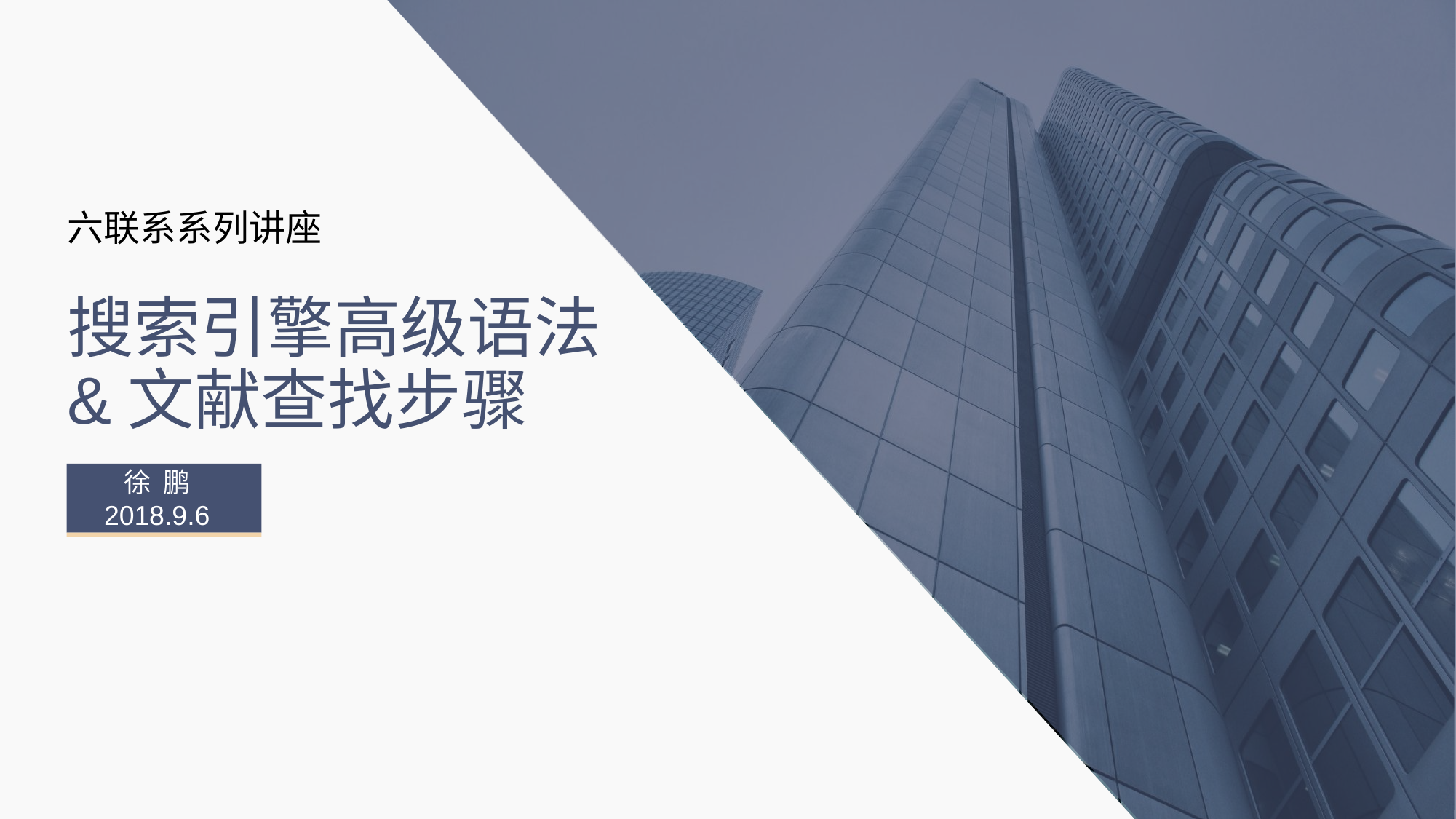

六联系系列讲座
# 搜索引擎高级语法 &文献查找步骤

徐  鹏
2018.9.6